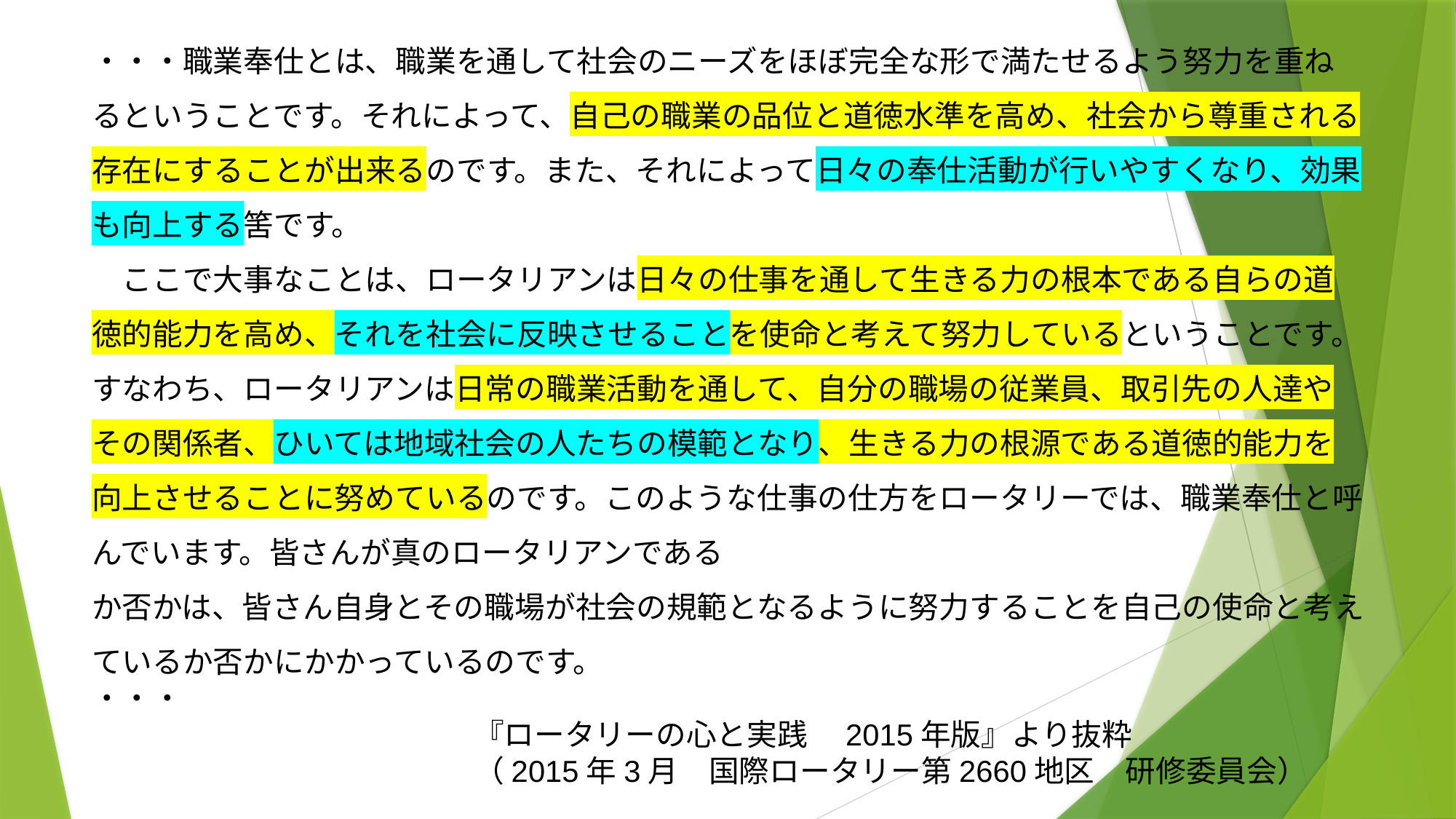

・・・職業奉仕とは、職業を通して社会のニーズをほぼ完全な形で満たせるよう努力を重ねるということです。それによって、自己の職業の品位と道徳水準を高め、社会から尊重される存在にすることが出来るのです。また、それによって日々の奉仕活動が行いやすくなり、効果も向上する筈です。
　ここで大事なことは、ロータリアンは日々の仕事を通して生きる力の根本である自らの道徳的能力を高め、それを社会に反映させることを使命と考えて努力しているということです。すなわち、ロータリアンは日常の職業活動を通して、自分の職場の従業員、取引先の人達やその関係者、ひいては地域社会の人たちの模範となり、生きる力の根源である道徳的能力を向上させることに努めているのです。このような仕事の仕方をロータリーでは、職業奉仕と呼んでいます。皆さんが真のロータリアンである
か否かは、皆さん自身とその職場が社会の規範となるように努力することを自己の使命と考えているか否かにかかっているのです。
・・・
『ロータリーの心と実践　2015年版』より抜粋
（2015年3月　国際ロータリー第2660地区　研修委員会）